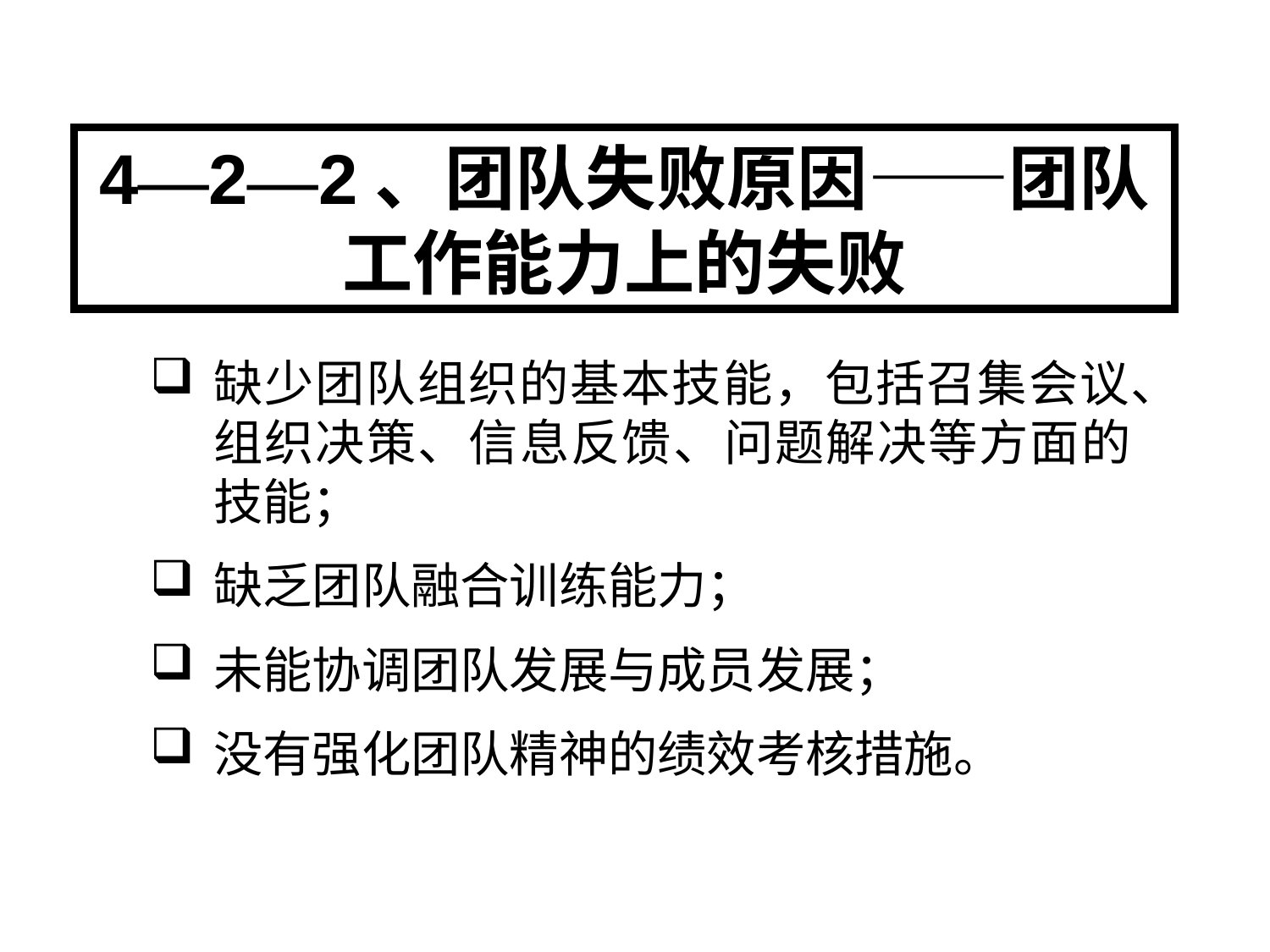

4—2—2、团队失败原因——团队工作能力上的失败
缺少团队组织的基本技能，包括召集会议、组织决策、信息反馈、问题解决等方面的技能；
缺乏团队融合训练能力；
未能协调团队发展与成员发展；
没有强化团队精神的绩效考核措施。